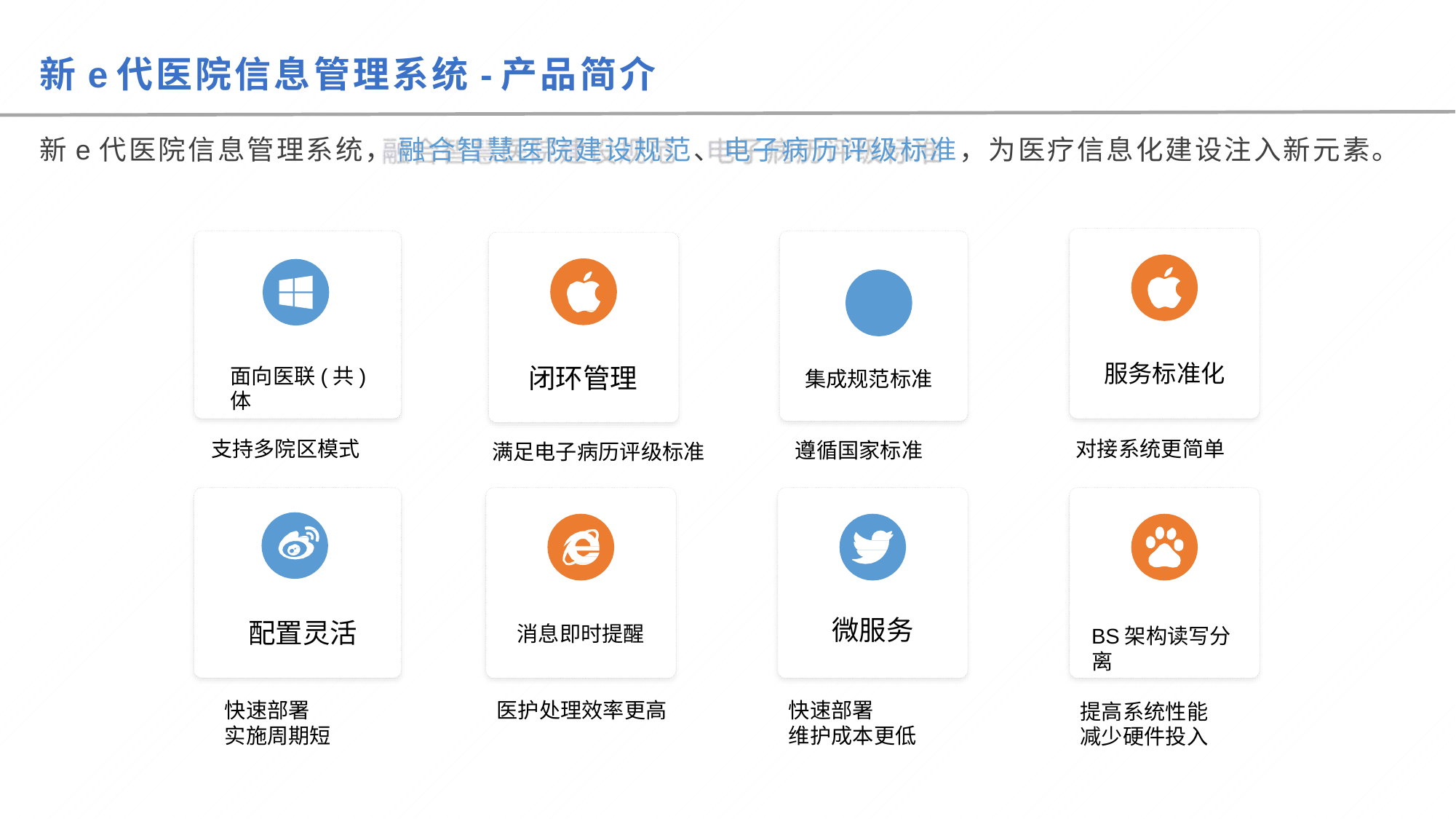

# 新e代医院信息管理系统-产品简介

新e代医院信息管理系统， 融合智慧医院建设规范、电子病历评级标准，为医疗信息化建设注入新元素。

服务标准化
闭环管理
面向医联(共)体
集成规范标准
支持多院区模式
对接系统更简单
遵循国家标准
满足电子病历评级标准

微服务
配置灵活
消息即时提醒
BS架构读写分离
快速部署 实施周期短
医护处理效率更高
快速部署
维护成本更低
提高系统性能
减少硬件投入